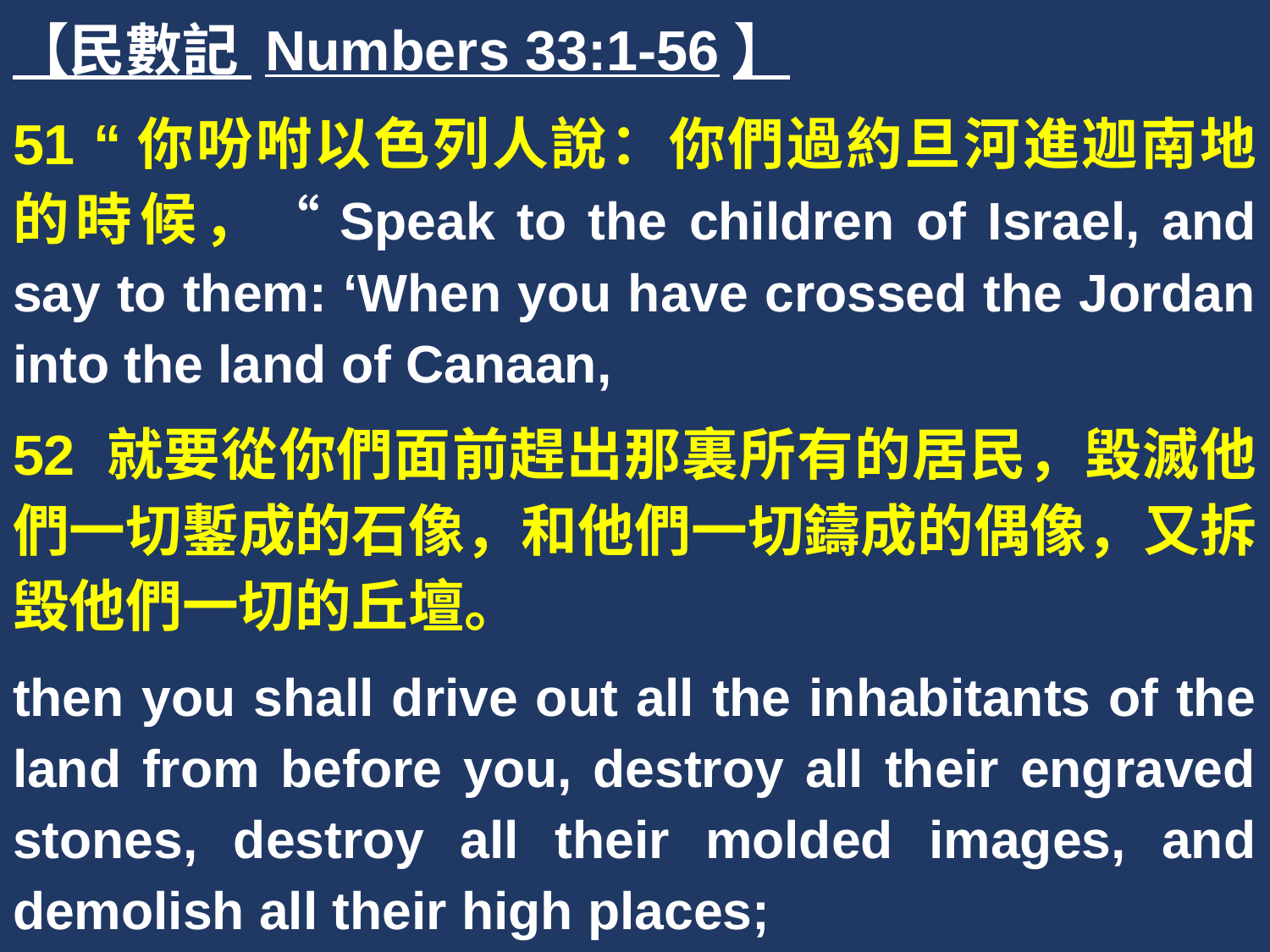

【民數記 Numbers 33:1-56】
51 “你吩咐以色列人說：你們過約旦河進迦南地的時候，“Speak to the children of Israel, and say to them: ‘When you have crossed the Jordan into the land of Canaan,
52 就要從你們面前趕出那裏所有的居民，毀滅他們一切鏨成的石像，和他們一切鑄成的偶像，又拆毀他們一切的丘壇。
then you shall drive out all the inhabitants of the land from before you, destroy all their engraved stones, destroy all their molded images, and demolish all their high places;